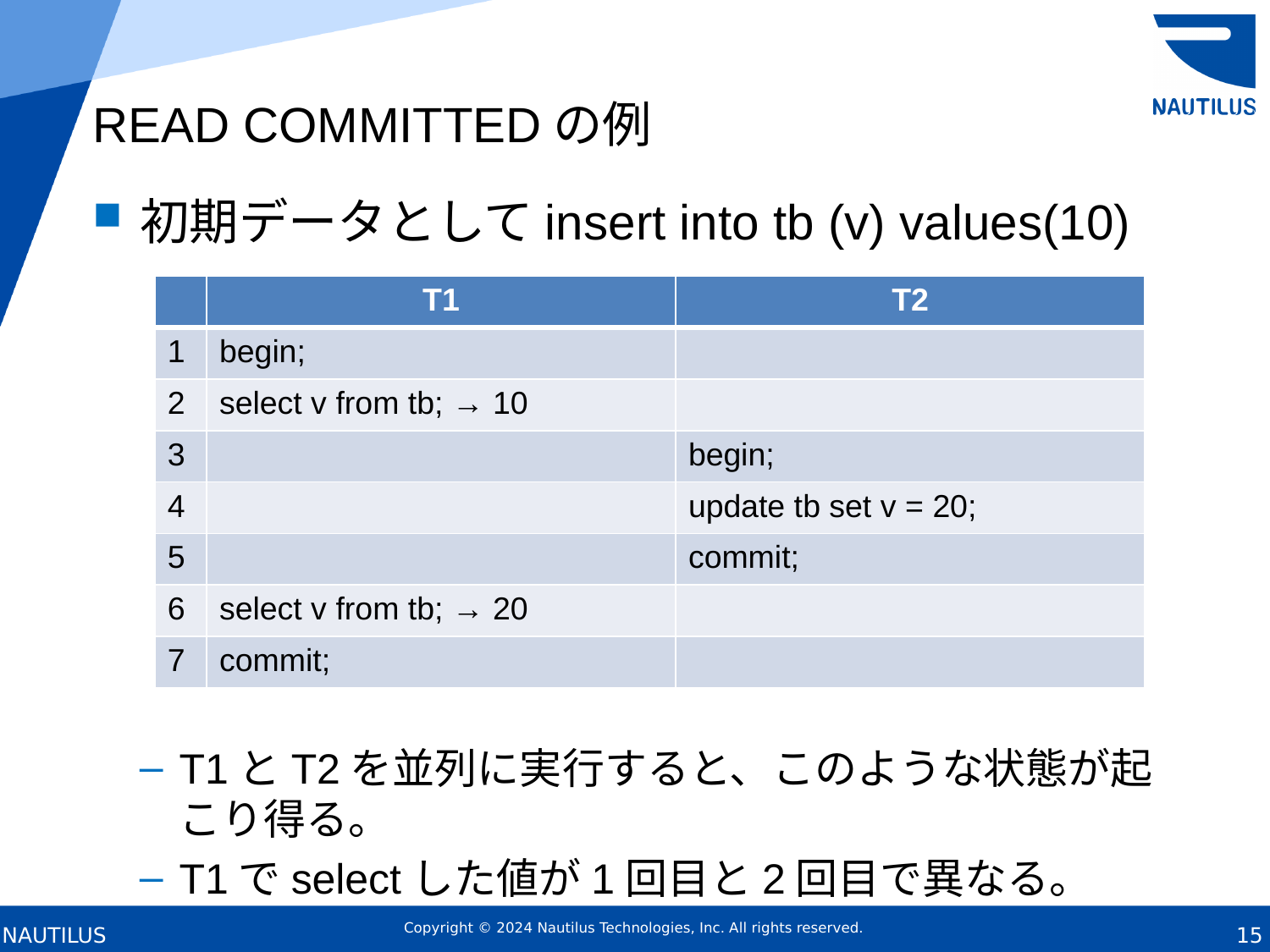

# READ COMMITTEDの例
初期データとしてinsert into tb (v) values(10)

T1とT2を並列に実行すると、このような状態が起こり得る。
T1でselectした値が1回目と2回目で異なる。

|  | T1 | T2 |
| --- | --- | --- |
| 1 | begin; |  |
| 2 | select v from tb; → 10 |  |
| 3 |  | begin; |
| 4 |  | update tb set v = 20; |
| 5 |  | commit; |
| 6 | select v from tb; → 20 |  |
| 7 | commit; |  |